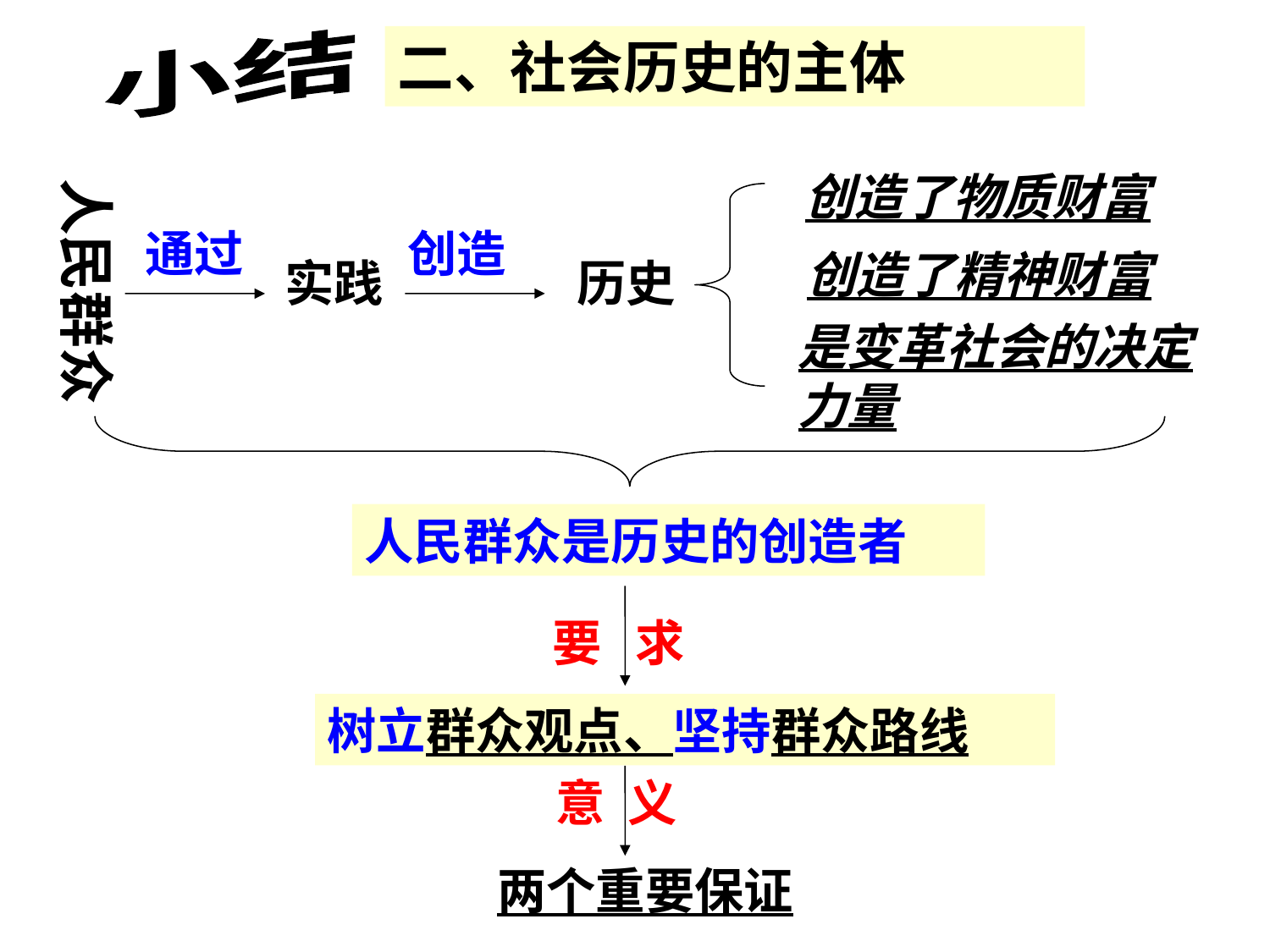

小结
二、社会历史的主体
创造了物质财富
人民群众

通过
创造
创造了精神财富
历史
实践

是变革社会的决定
力量
人民群众是历史的创造者

要   求
树立群众观点、坚持群众路线
意  义

两个重要保证